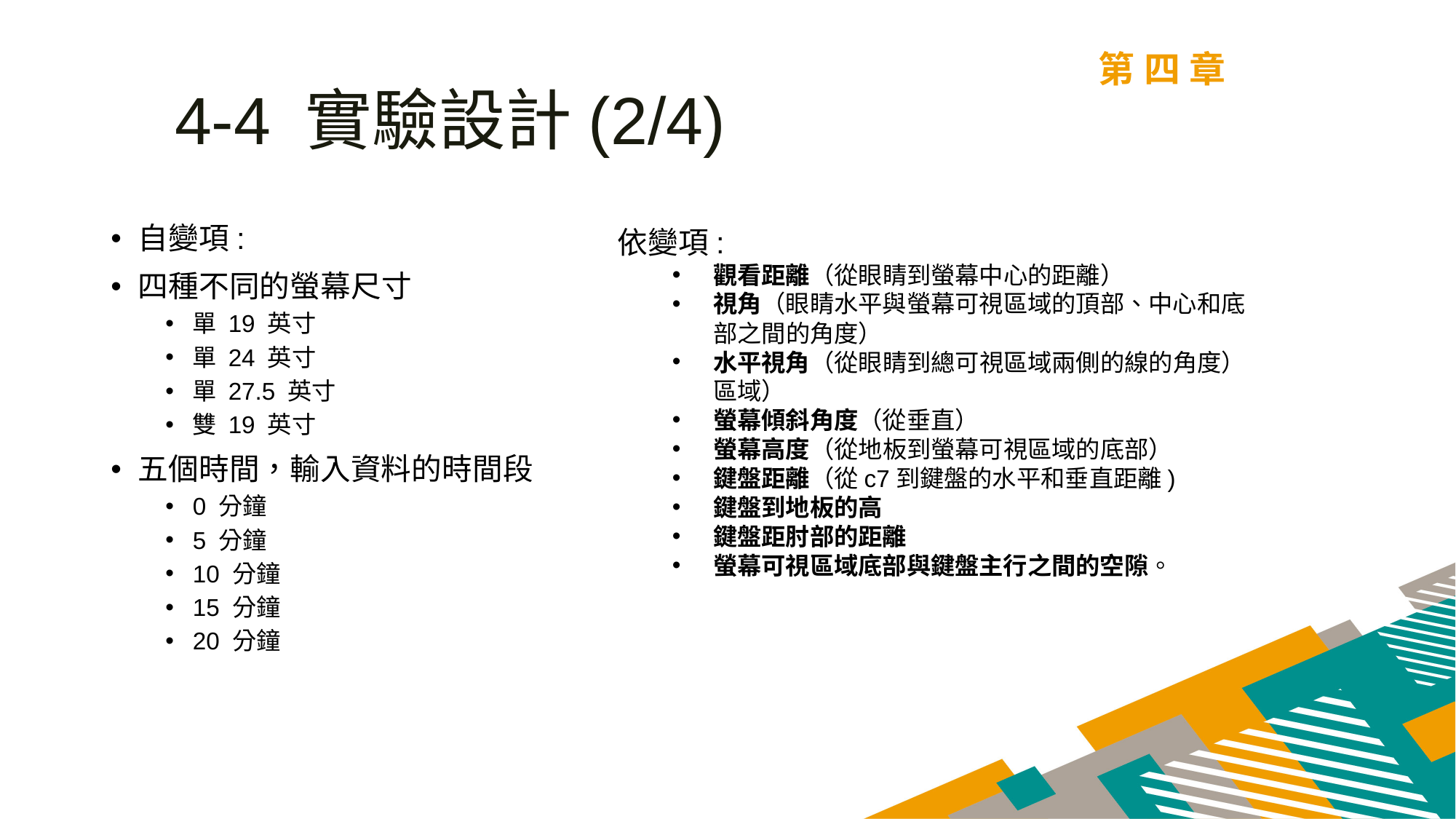

第四章
4-4 實驗設計(2/4)
自變項:
四種不同的螢幕尺寸
單 19 英寸
單 24 英寸
單 27.5 英寸
雙 19 英寸
五個時間，輸入資料的時間段
0 分鐘
5 分鐘
10 分鐘
15 分鐘
20 分鐘
依變項:
觀看距離（從眼睛到螢幕中心的距離）
視角（眼睛水平與螢幕可視區域的頂部、中心和底部之間的角度）
水平視角（從眼睛到總可視區域兩側的線的角度） 區域）
螢幕傾斜角度（從垂直）
螢幕高度（從地板到螢幕可視區域的底部）
鍵盤距離（從c7到鍵盤的水平和垂直距離)
鍵盤到地板的高
鍵盤距肘部的距離
螢幕可視區域底部與鍵盤主行之間的空隙。